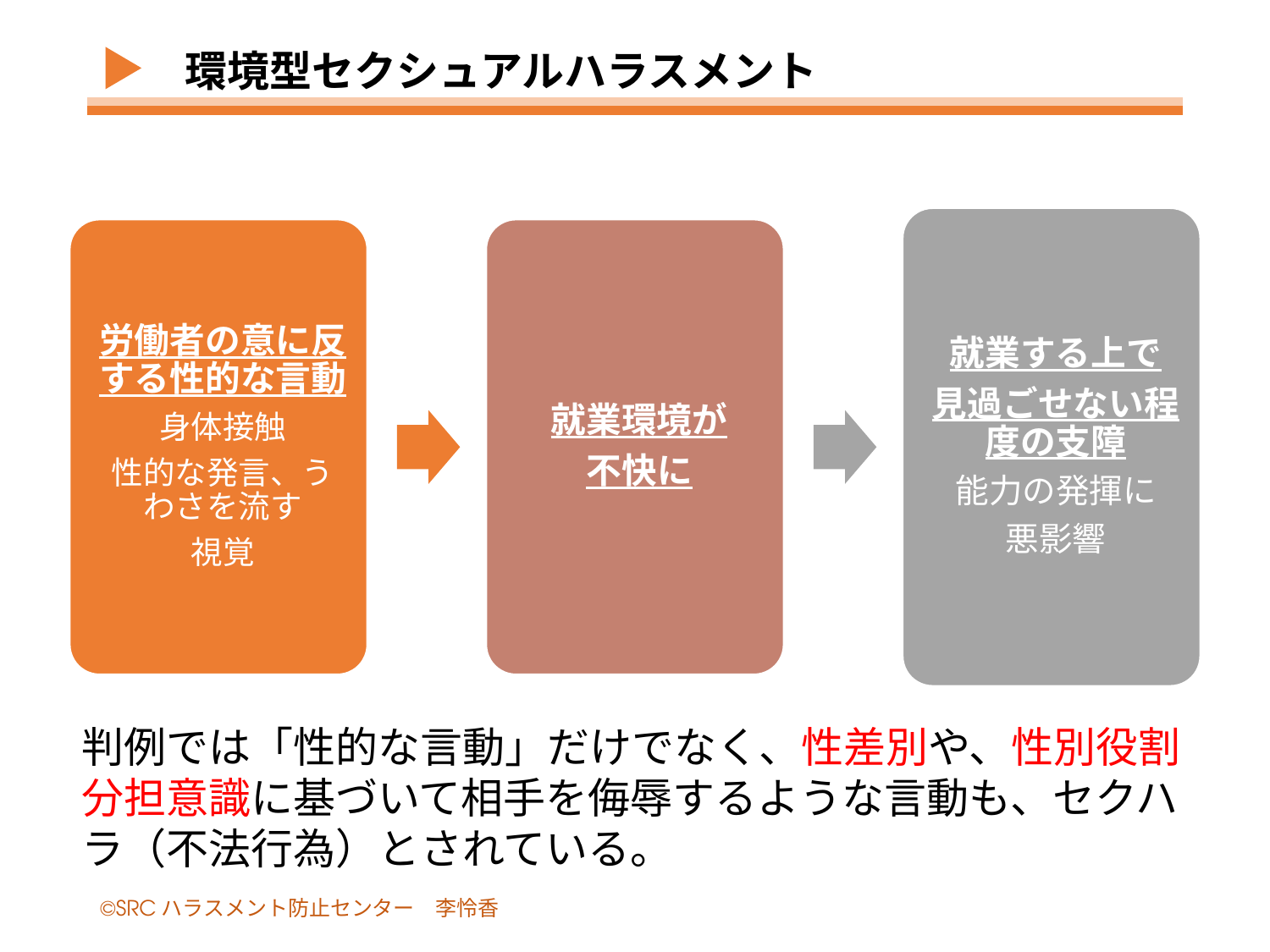

# 環境型セクシュアルハラスメント
労働者の意に反する性的な言動
身体接触
性的な発言、うわさを流す
視覚

就業環境が
不快に

就業する上で
見過ごせない程度の支障
能力の発揮に
悪影響
判例では「性的な言動」だけでなく、性差別や、性別役割分担意識に基づいて相手を侮辱するような言動も、セクハラ（不法行為）とされている。
©SRCハラスメント防止センター　李怜香